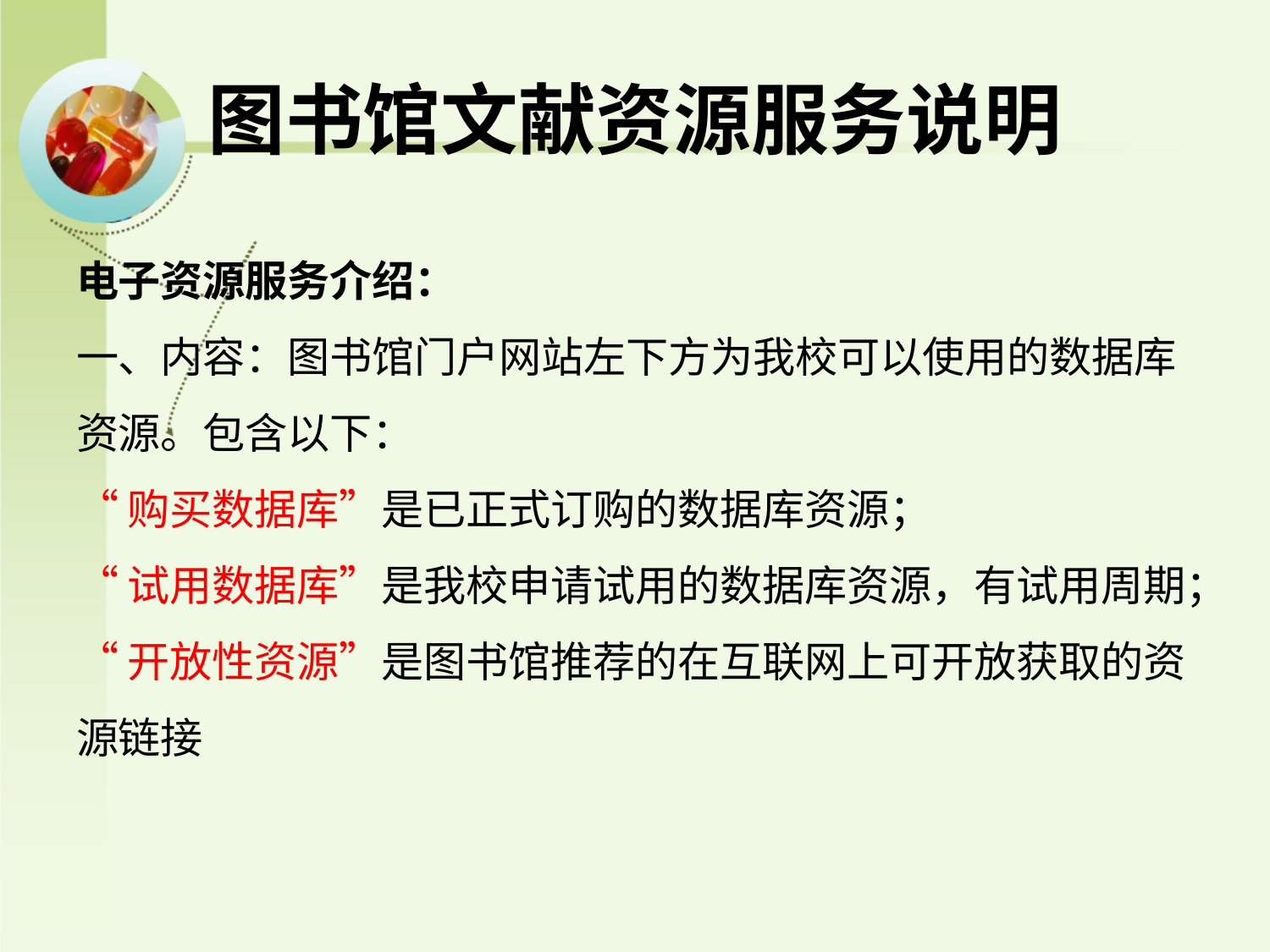

# 图书馆文献资源服务说明
电子资源服务介绍：
一、内容：图书馆门户网站左下方为我校可以使用的数据库资源。包含以下：
“购买数据库”是已正式订购的数据库资源；
“试用数据库”是我校申请试用的数据库资源，有试用周期；
“开放性资源”是图书馆推荐的在互联网上可开放获取的资源链接